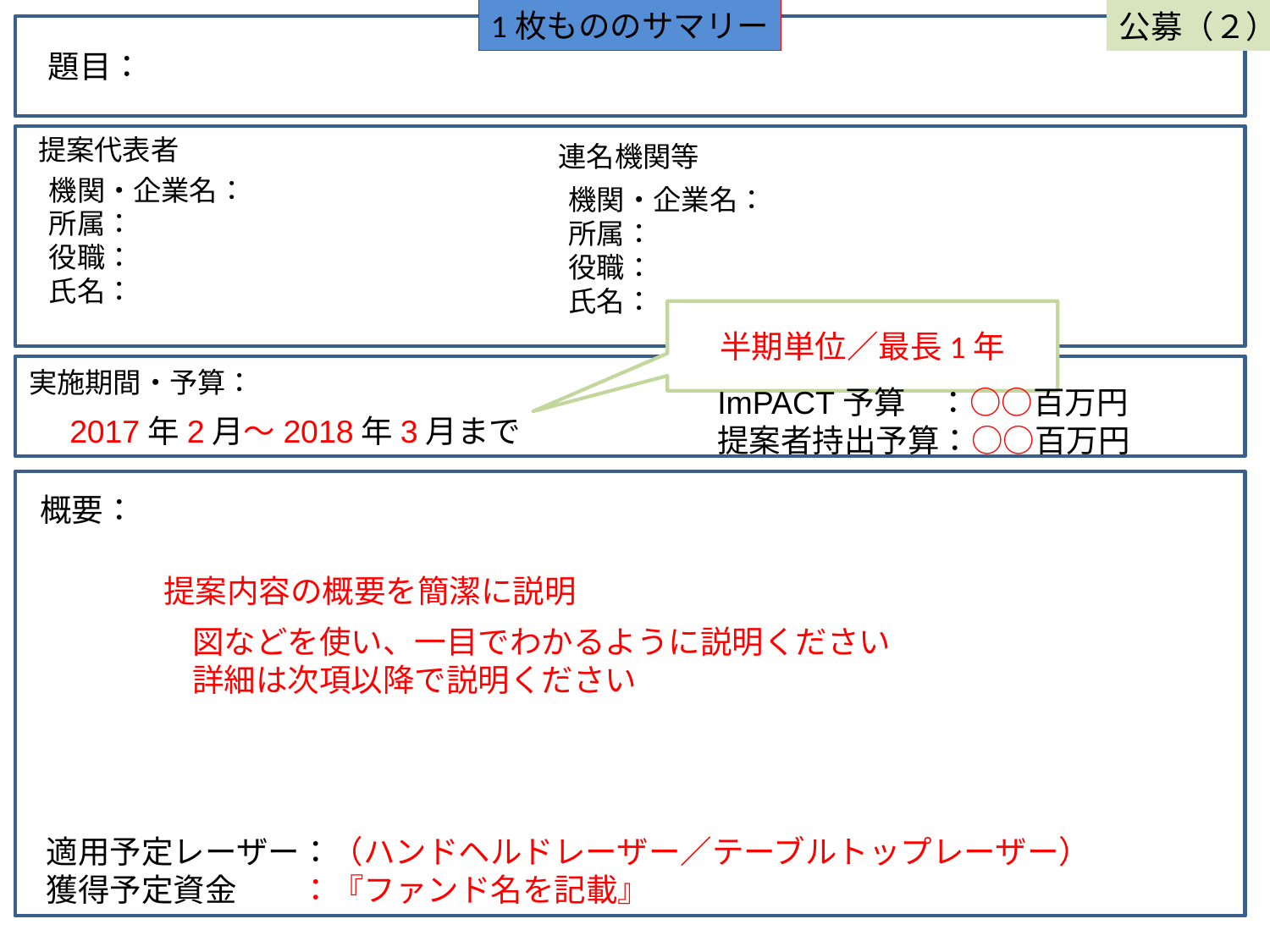

1枚もののサマリー
公募（２）

題目：

提案代表者
連名機関等
機関・企業名：
所属：
役職：
氏名：
機関・企業名：
所属：
役職：
氏名：
半期単位／最長1年

実施期間・予算：
ImPACT予算　：○○百万円
提案者持出予算：○○百万円
2017年2月～2018年3月まで

概要：
提案内容の概要を簡潔に説明
図などを使い、一目でわかるように説明ください
詳細は次項以降で説明ください
適用予定レーザー：（ハンドヘルドレーザー／テーブルトップレーザー）
獲得予定資金　　：『ファンド名を記載』